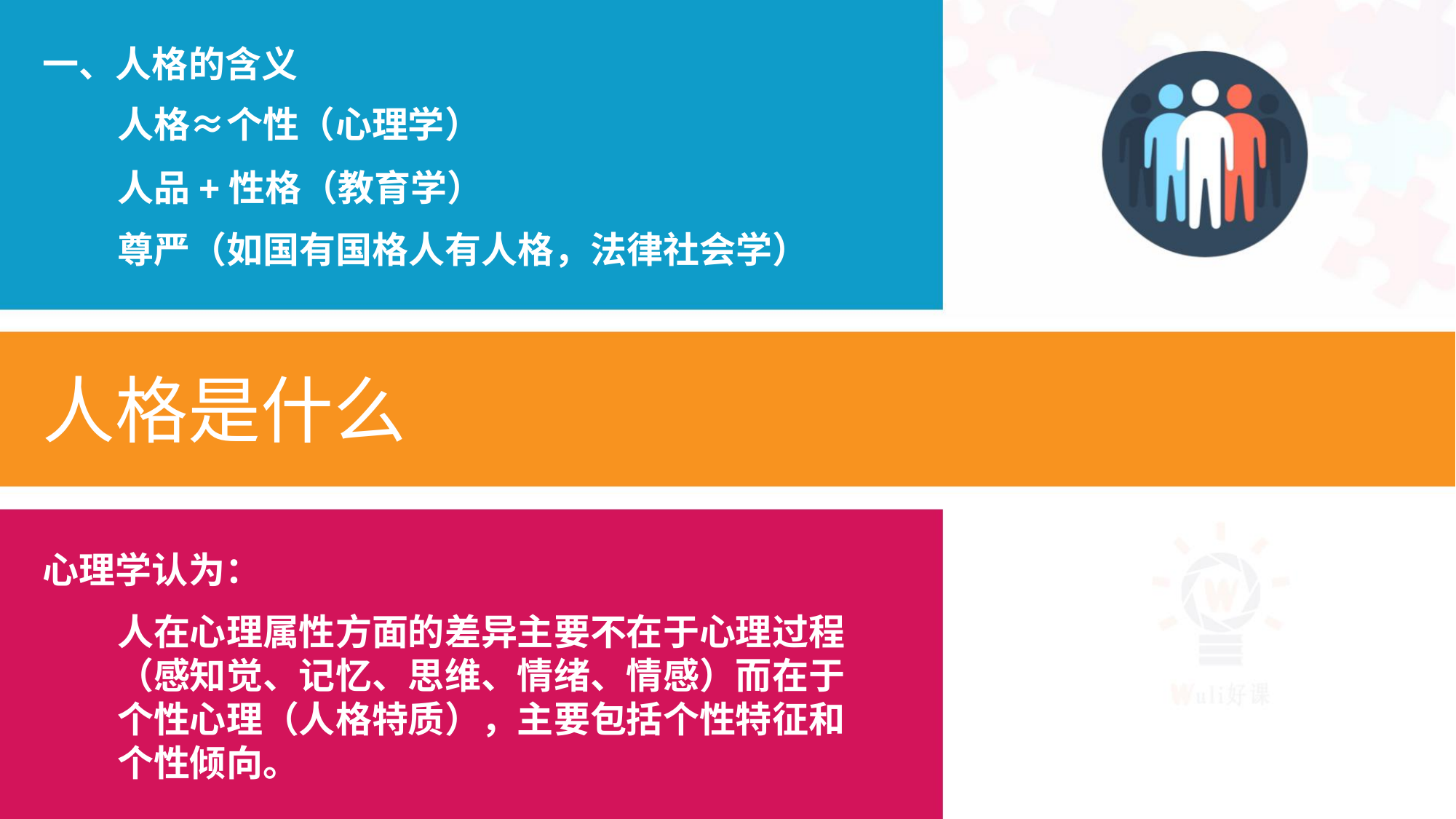

一、人格的含义
人格≈个性（心理学）
人品+性格（教育学）
尊严（如国有国格人有人格，法律社会学）
人格是什么
心理学认为：
人在心理属性方面的差异主要不在于心理过程
（感知觉、记忆、思维、情绪、情感）而在于
个性心理（人格特质），主要包括个性特征和
个性倾向。